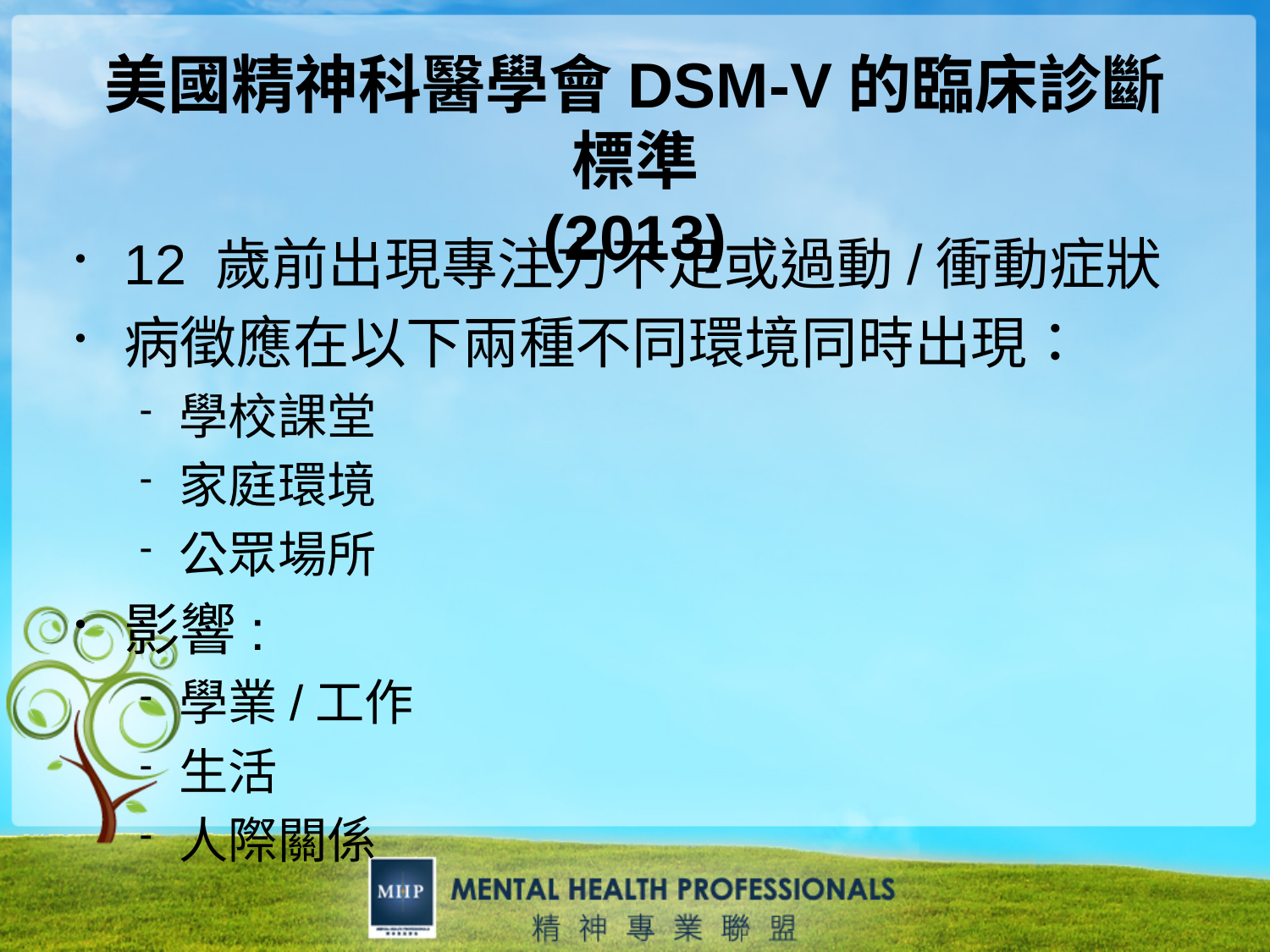

美國精神科醫學會DSM-V的臨床診斷標準
(2013)
12 歲前出現專注力不足或過動/衝動症狀
病徵應在以下兩種不同環境同時出現：
學校課堂
家庭環境
公眾場所
影響:
學業/工作
生活
人際關係